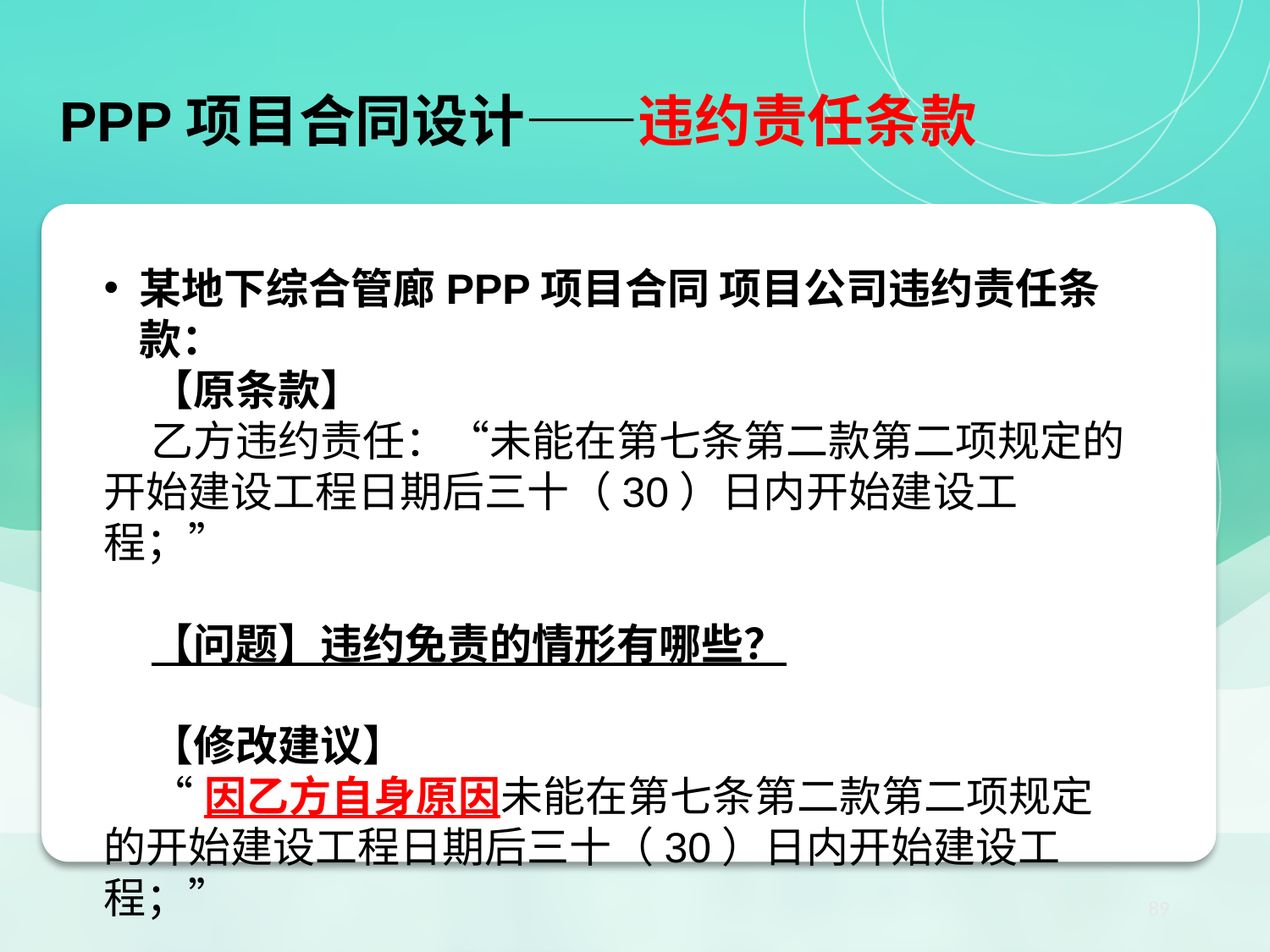

PPP项目合同设计——违约责任条款
【小结】PPP项目核心法律关系：项目合同

某地下综合管廊PPP项目合同 项目公司违约责任条款：
【原条款】
乙方违约责任：“未能在第七条第二款第二项规定的开始建设工程日期后三十（30）日内开始建设工程；”

【问题】违约免责的情形有哪些？

【修改建议】
“因乙方自身原因未能在第七条第二款第二项规定的开始建设工程日期后三十（30）日内开始建设工程；”

89